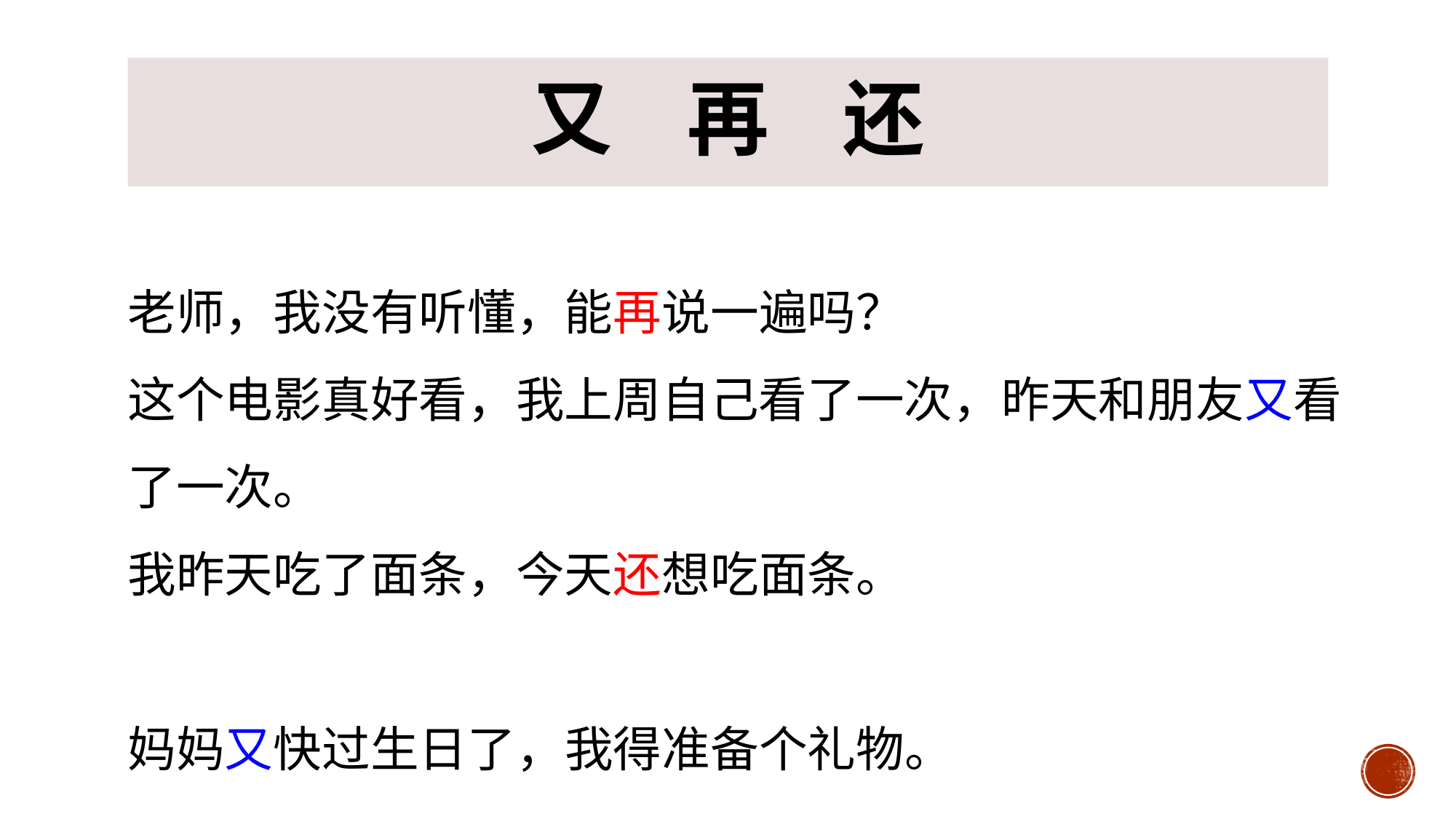

# 又    再    还
老师，我没有听懂，能再说一遍吗？
这个电影真好看，我上周自己看了一次，昨天和朋友又看了一次。
我昨天吃了面条，今天还想吃面条。

妈妈又快过生日了，我得准备个礼物。